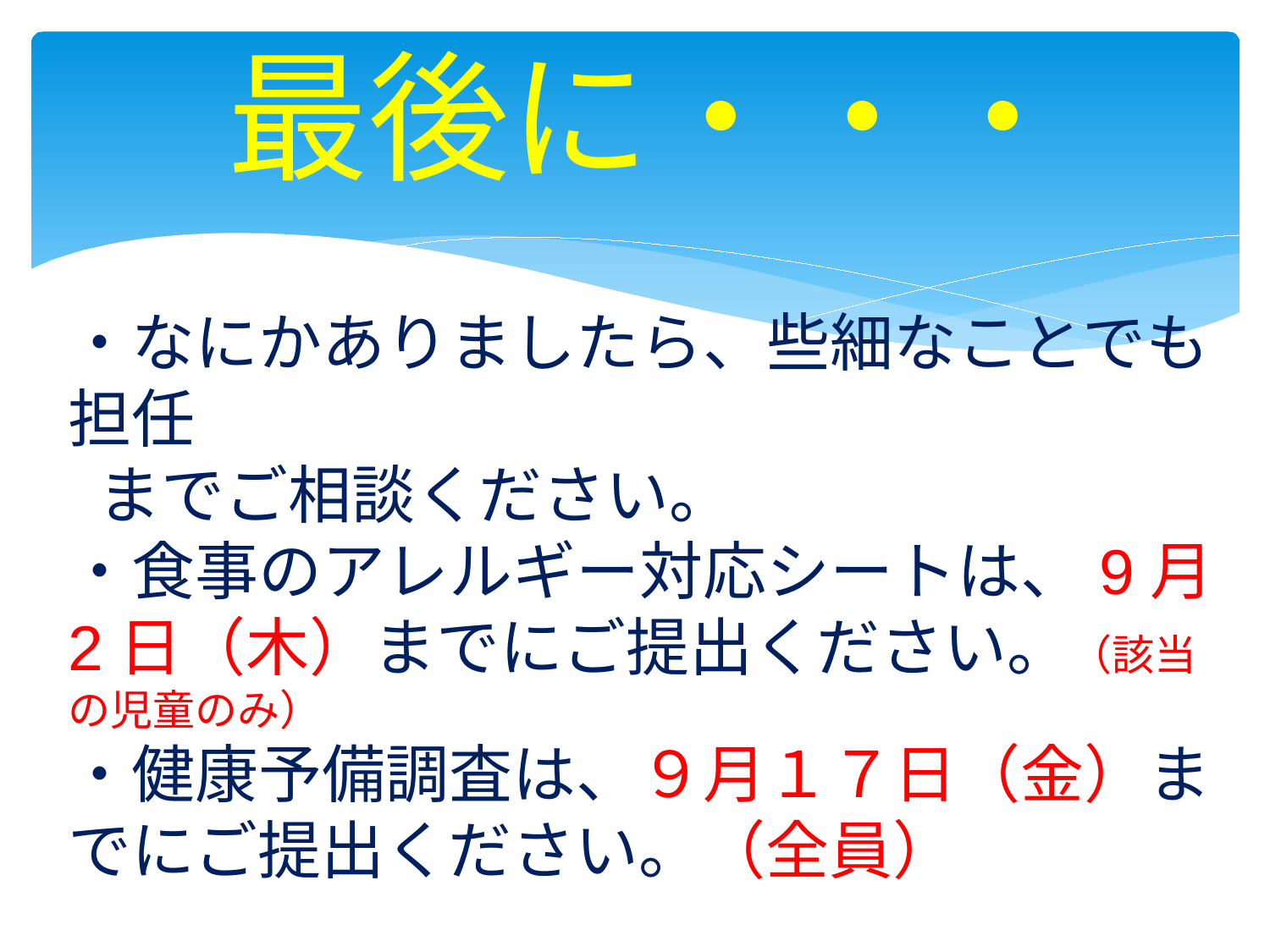

# 最後に・・・
・なにかありましたら、些細なことでも担任
 までご相談ください。
・食事のアレルギー対応シートは、9月2日（木）までにご提出ください。（該当の児童のみ）
・健康予備調査は、９月１７日（金）までにご提出ください。（全員）